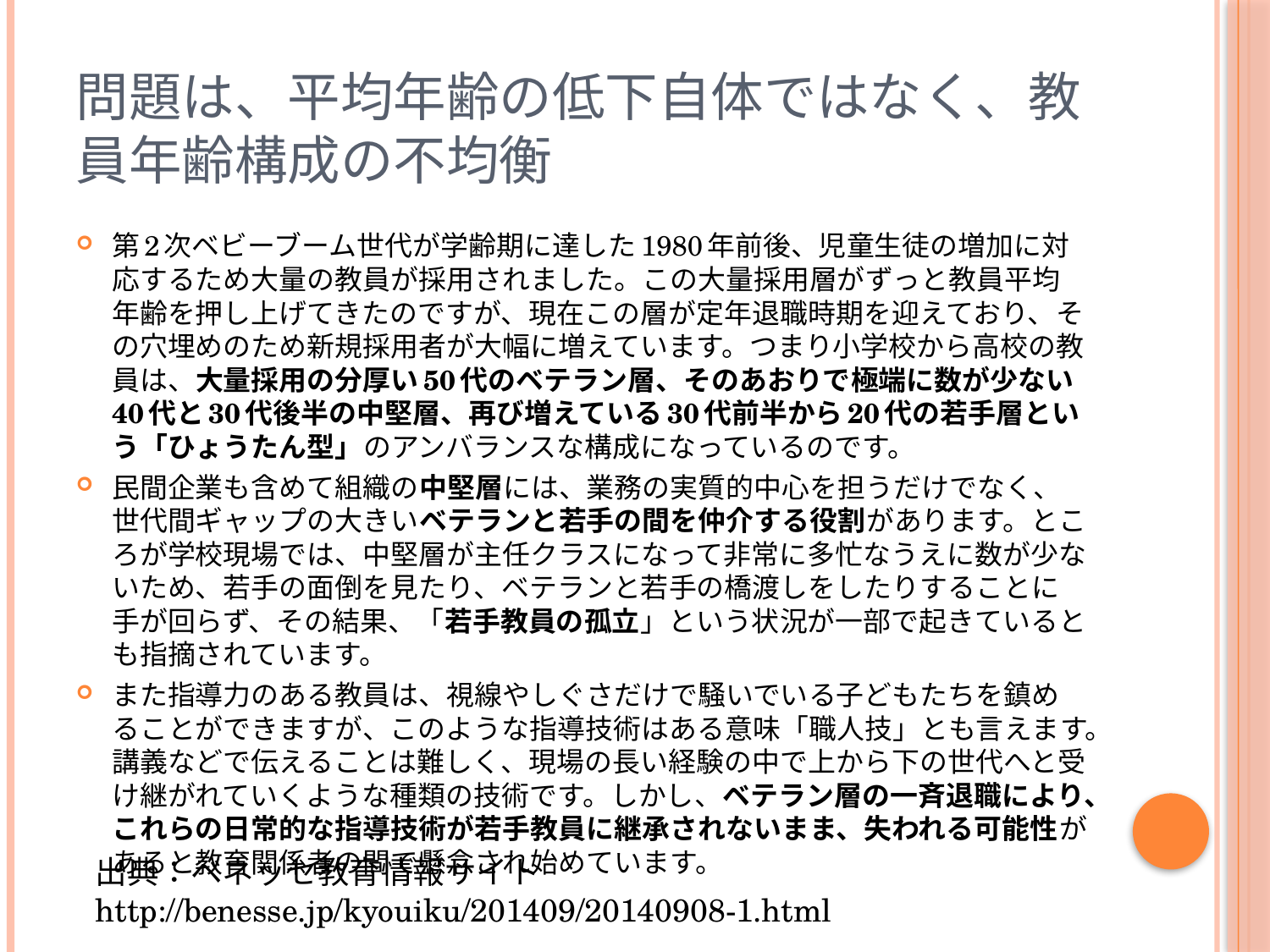

# 問題は、平均年齢の低下自体ではなく、教員年齢構成の不均衡
第2次ベビーブーム世代が学齢期に達した1980年前後、児童生徒の増加に対応するため大量の教員が採用されました。この大量採用層がずっと教員平均年齢を押し上げてきたのですが、現在この層が定年退職時期を迎えており、その穴埋めのため新規採用者が大幅に増えています。つまり小学校から高校の教員は、大量採用の分厚い50代のベテラン層、そのあおりで極端に数が少ない40代と30代後半の中堅層、再び増えている30代前半から20代の若手層という「ひょうたん型」のアンバランスな構成になっているのです。
民間企業も含めて組織の中堅層には、業務の実質的中心を担うだけでなく、世代間ギャップの大きいベテランと若手の間を仲介する役割があります。ところが学校現場では、中堅層が主任クラスになって非常に多忙なうえに数が少ないため、若手の面倒を見たり、ベテランと若手の橋渡しをしたりすることに手が回らず、その結果、「若手教員の孤立」という状況が一部で起きているとも指摘されています。
また指導力のある教員は、視線やしぐさだけで騒いでいる子どもたちを鎮めることができますが、このような指導技術はある意味「職人技」とも言えます。講義などで伝えることは難しく、現場の長い経験の中で上から下の世代へと受け継がれていくような種類の技術です。しかし、ベテラン層の一斉退職により、これらの日常的な指導技術が若手教員に継承されないまま、失われる可能性があると教育関係者の間で懸念され始めています。

出典：ベネッセ教育情報サイト
http://benesse.jp/kyouiku/201409/20140908-1.html